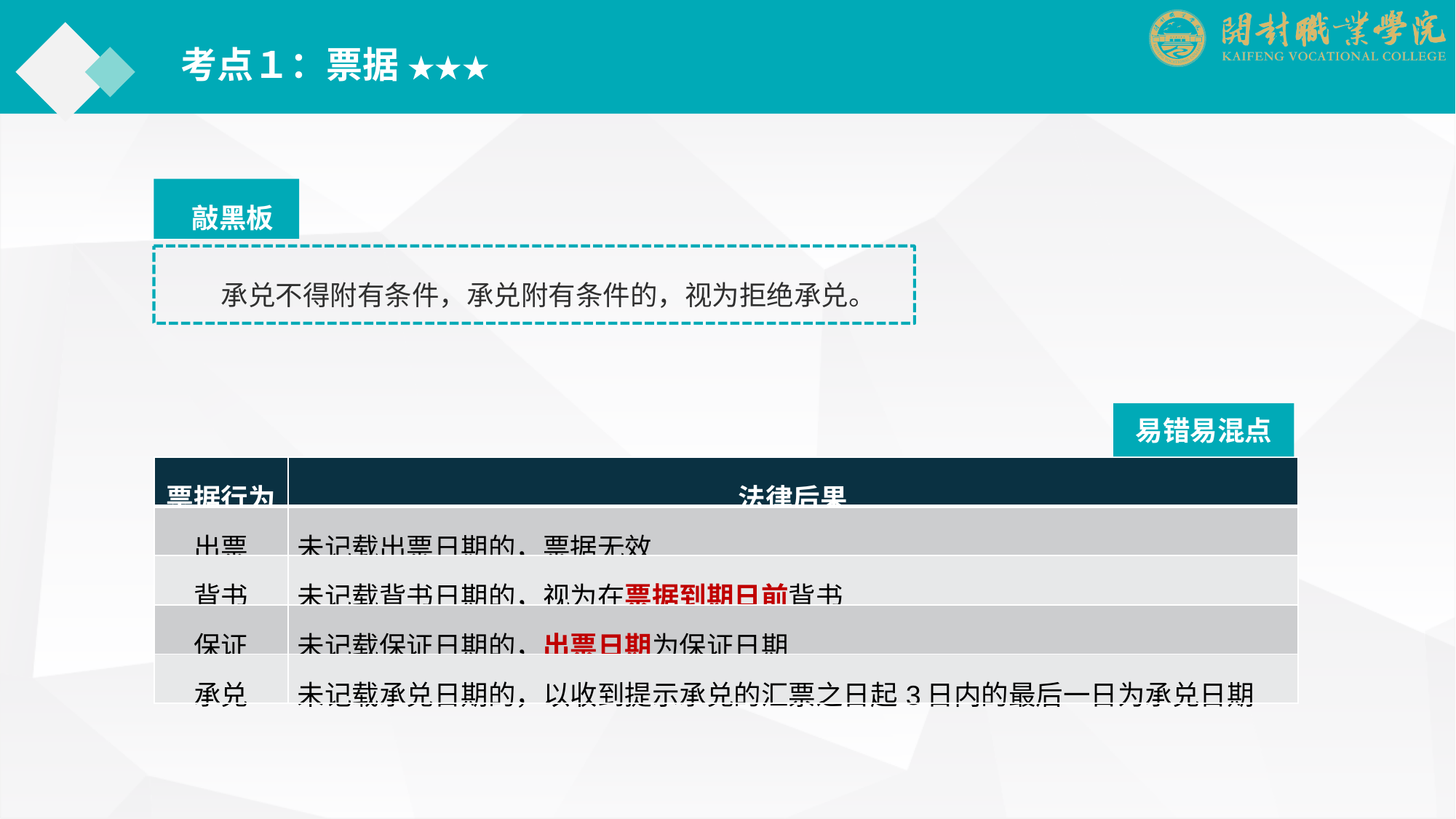

考点１：票据 ★★★
　敲黑板

    承兑不得附有条件，承兑附有条件的，视为拒绝承兑。
易错易混点
| 票据行为 | 法律后果 |
| --- | --- |
| 出票 | 未记载出票日期的，票据无效 |
| 背书 | 未记载背书日期的，视为在票据到期日前背书 |
| 保证 | 未记载保证日期的，出票日期为保证日期 |
| 承兑 | 未记载承兑日期的，以收到提示承兑的汇票之日起3日内的最后一日为承兑日期 |